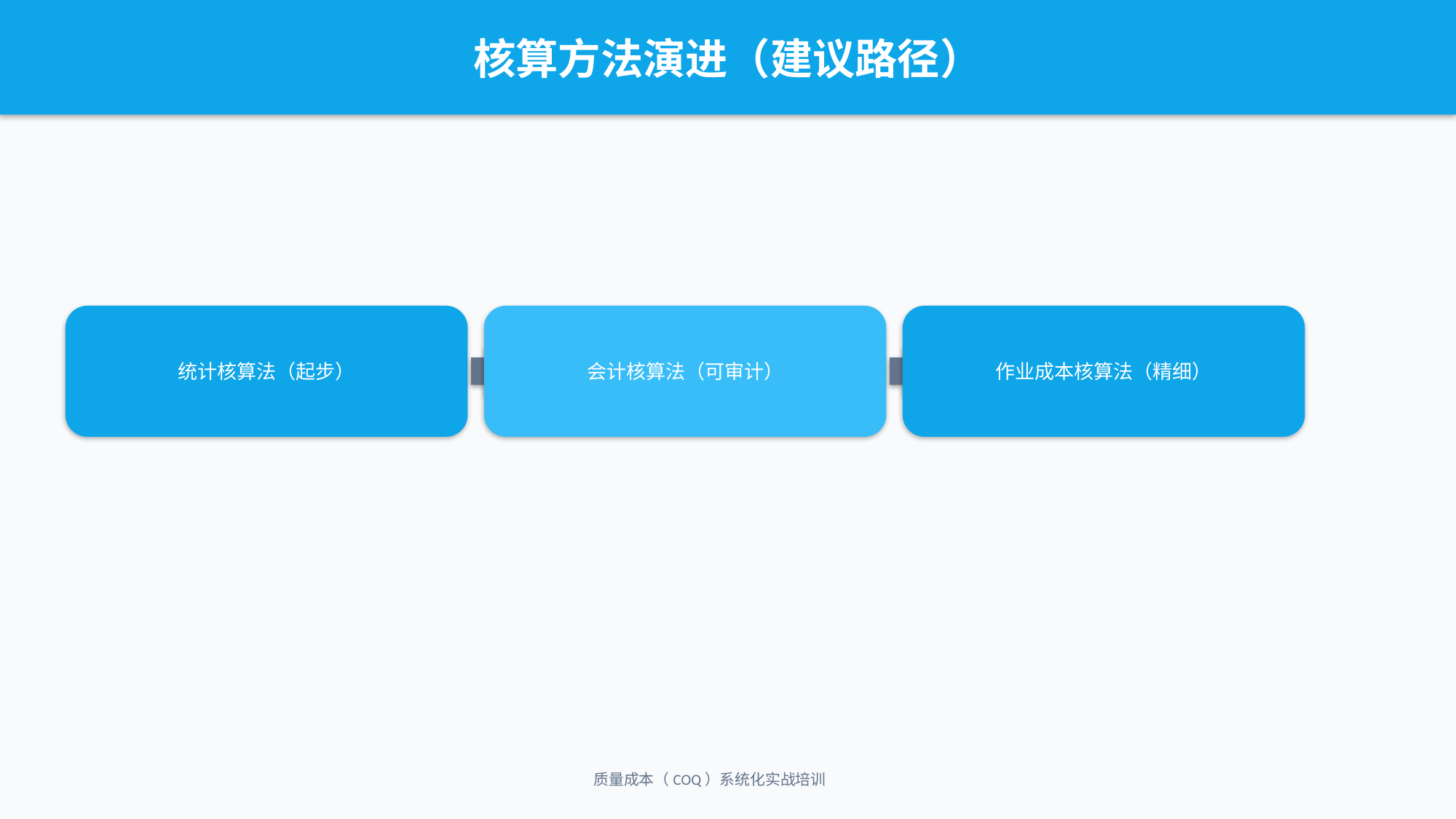

核算方法演进（建议路径）
统计核算法（起步）
会计核算法（可审计）
作业成本核算法（精细）

质量成本（COQ）系统化实战培训